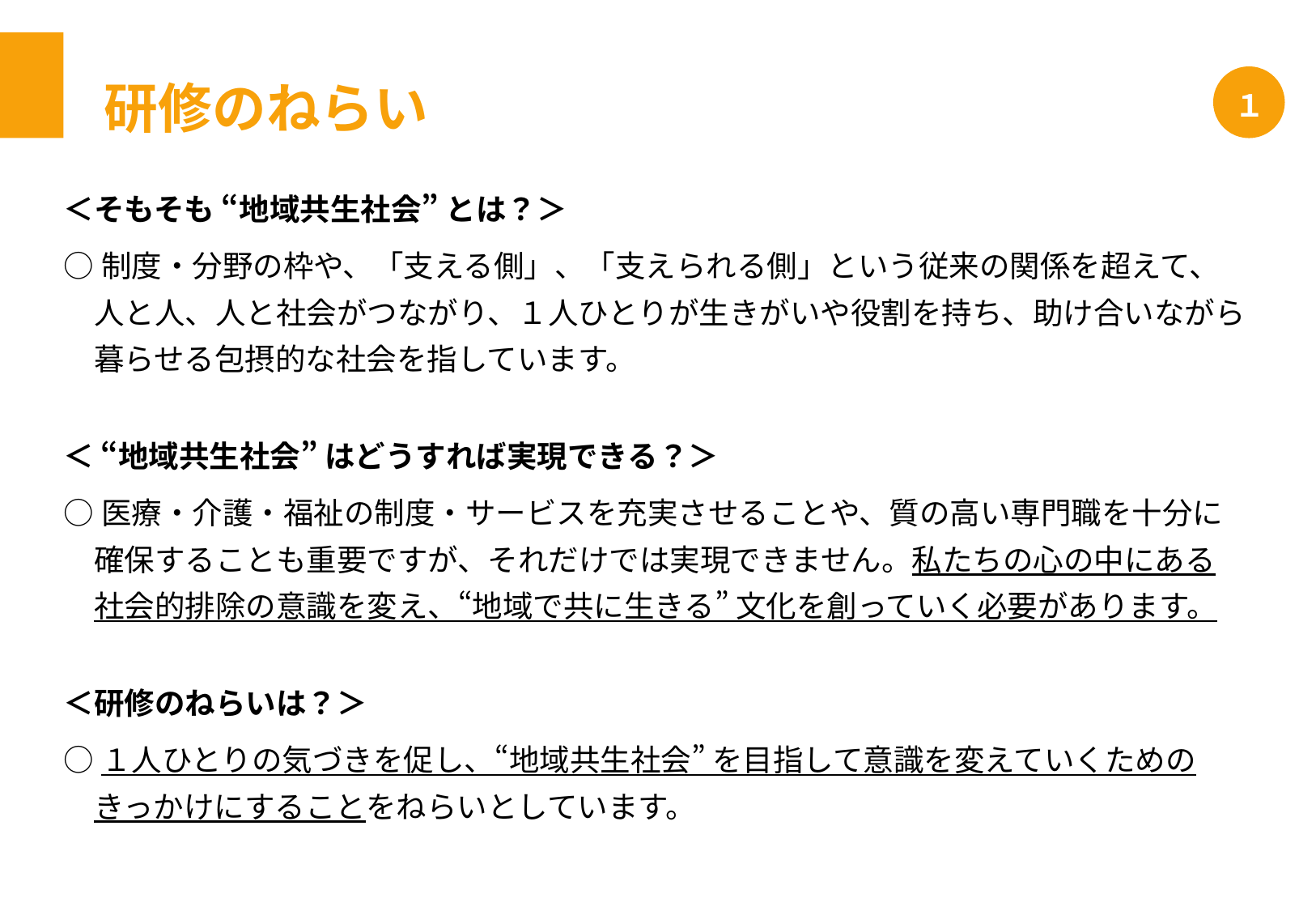

研修のねらい
１
＜そもそも “地域共生社会” とは？＞
○制度・分野の枠や、「支える側」、「支えられる側」という従来の関係を超えて、
　人と人、人と社会がつながり、１人ひとりが生きがいや役割を持ち、助け合いながら
　暮らせる包摂的な社会を指しています。
＜ “地域共生社会” はどうすれば実現できる？＞
○医療・介護・福祉の制度・サービスを充実させることや、質の高い専門職を十分に
　確保することも重要ですが、それだけでは実現できません。私たちの心の中にある
　社会的排除の意識を変え、“地域で共に生きる” 文化を創っていく必要があります。
＜研修のねらいは？＞
○１人ひとりの気づきを促し、“地域共生社会” を目指して意識を変えていくための
　きっかけにすることをねらいとしています。